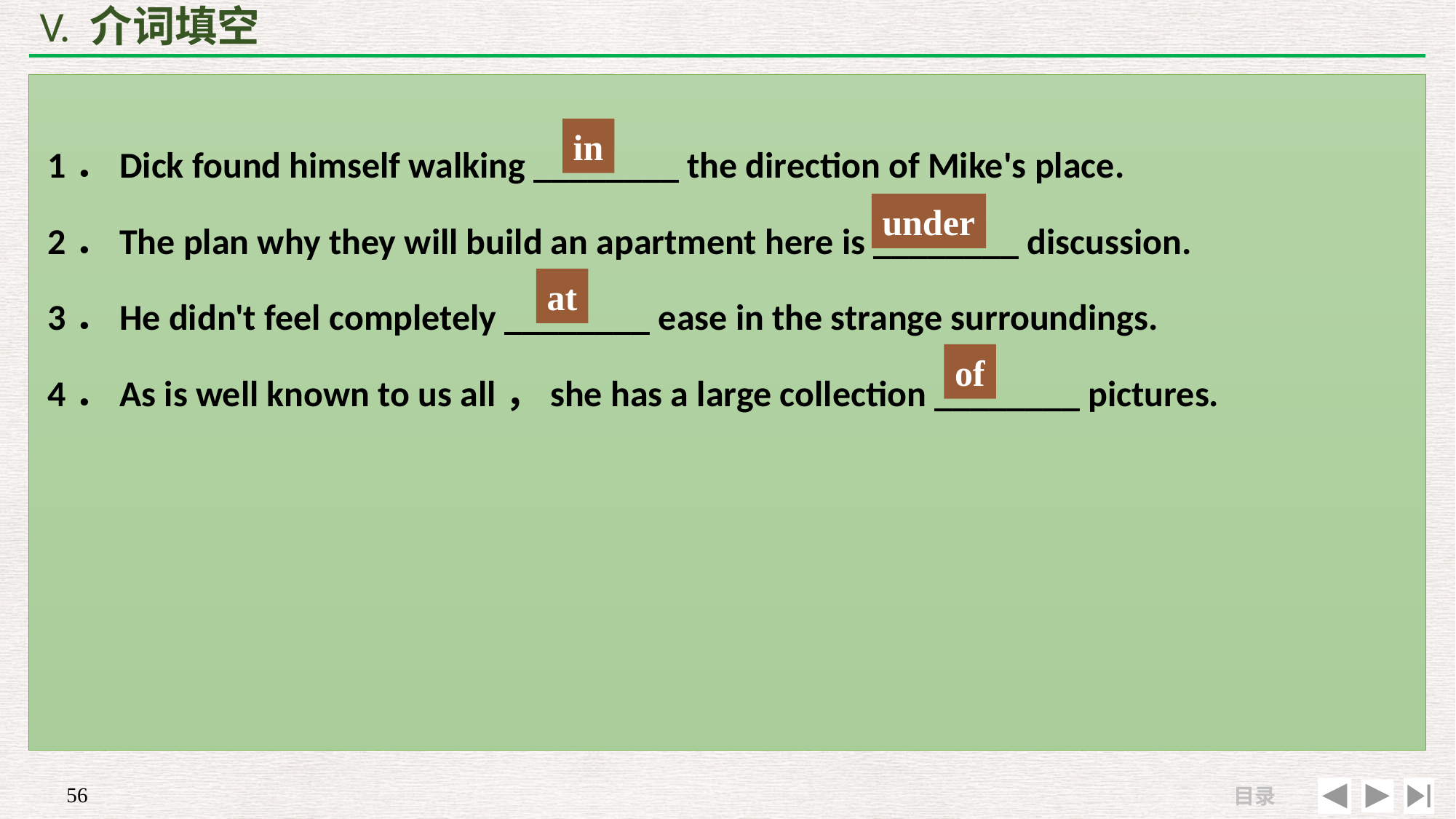

# V. 介词填空

1．Dick found himself walking ________ the direction of Mike's place.
2．The plan why they will build an apartment here is ________ discussion.
3．He didn't feel completely ________ ease in the strange surroundings.
4．As is well known to us all，she has a large collection ________ pictures.
in
under
at
of